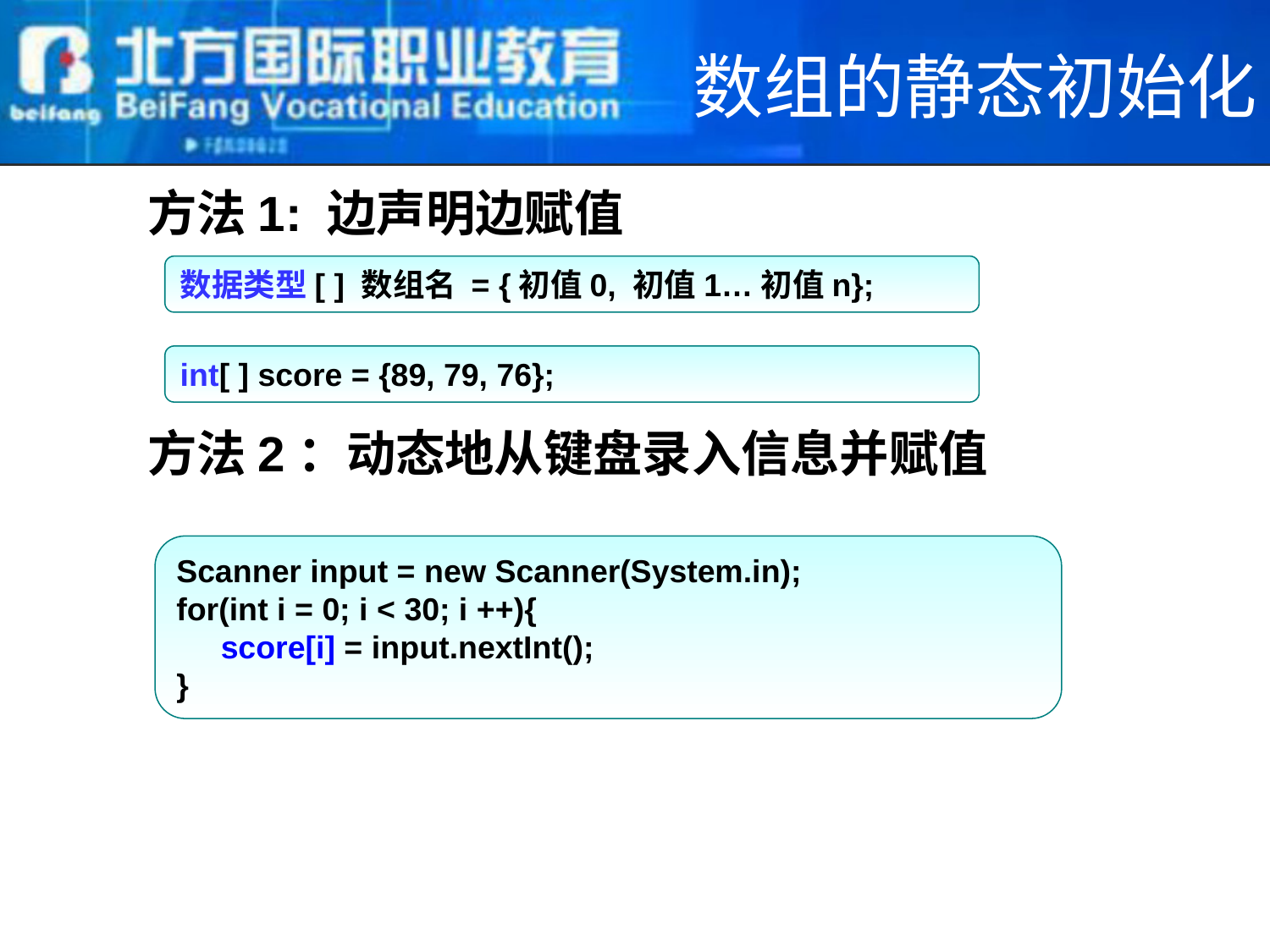

# 数组的静态初始化
方法1: 边声明边赋值

方法2：动态地从键盘录入信息并赋值
数据类型[ ] 数组名 = {初值0, 初值1…初值n};
int[ ] score = {89, 79, 76};
Scanner input = new Scanner(System.in);
for(int i = 0; i < 30; i ++){
     score[i] = input.nextInt();
}